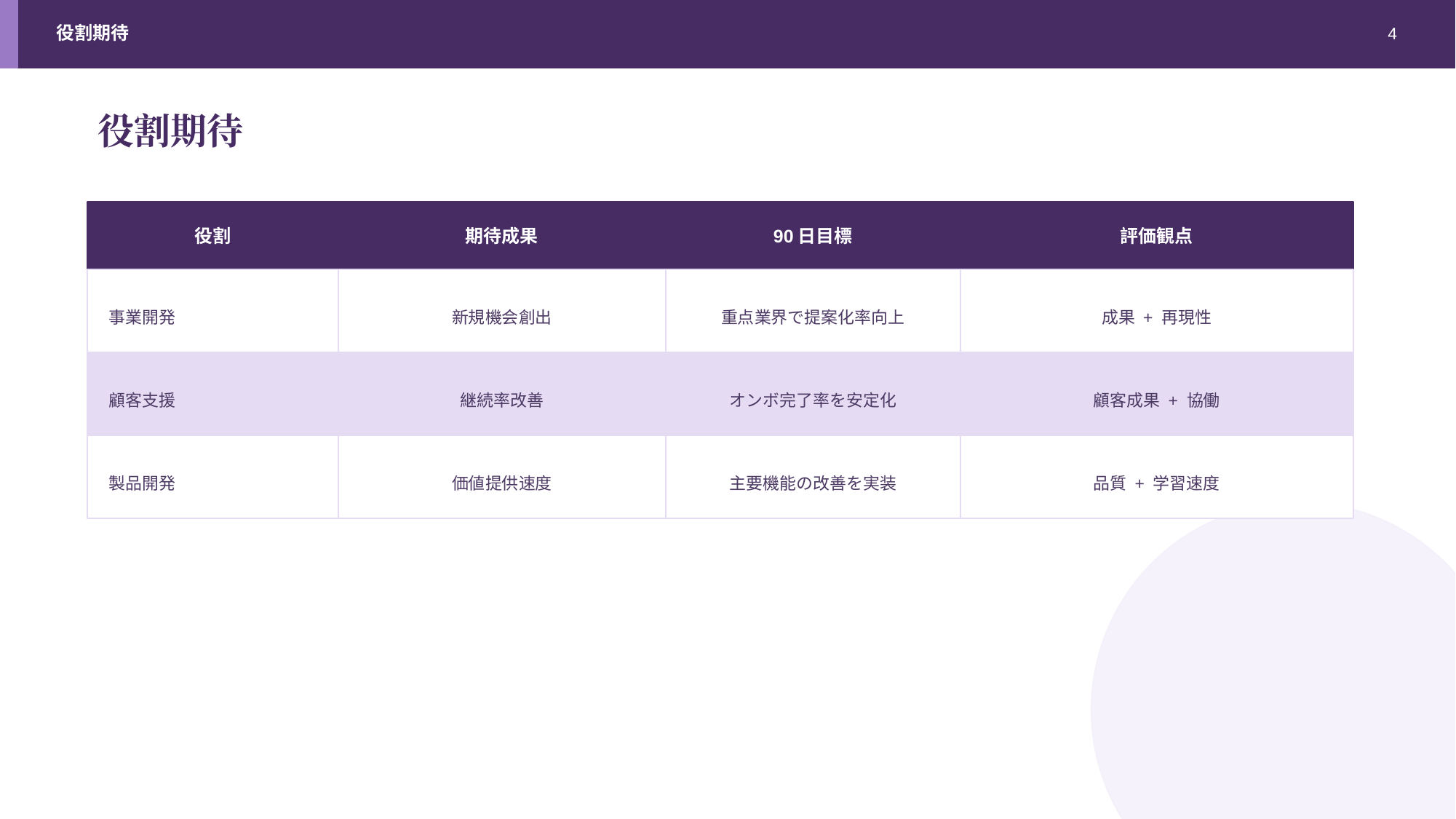

役割期待
4
役割期待

役割
期待成果
90日目標
評価観点

事業開発
新規機会創出
重点業界で提案化率向上
成果 + 再現性

顧客支援
継続率改善
オンボ完了率を安定化
顧客成果 + 協働

製品開発
価値提供速度
主要機能の改善を実装
品質 + 学習速度